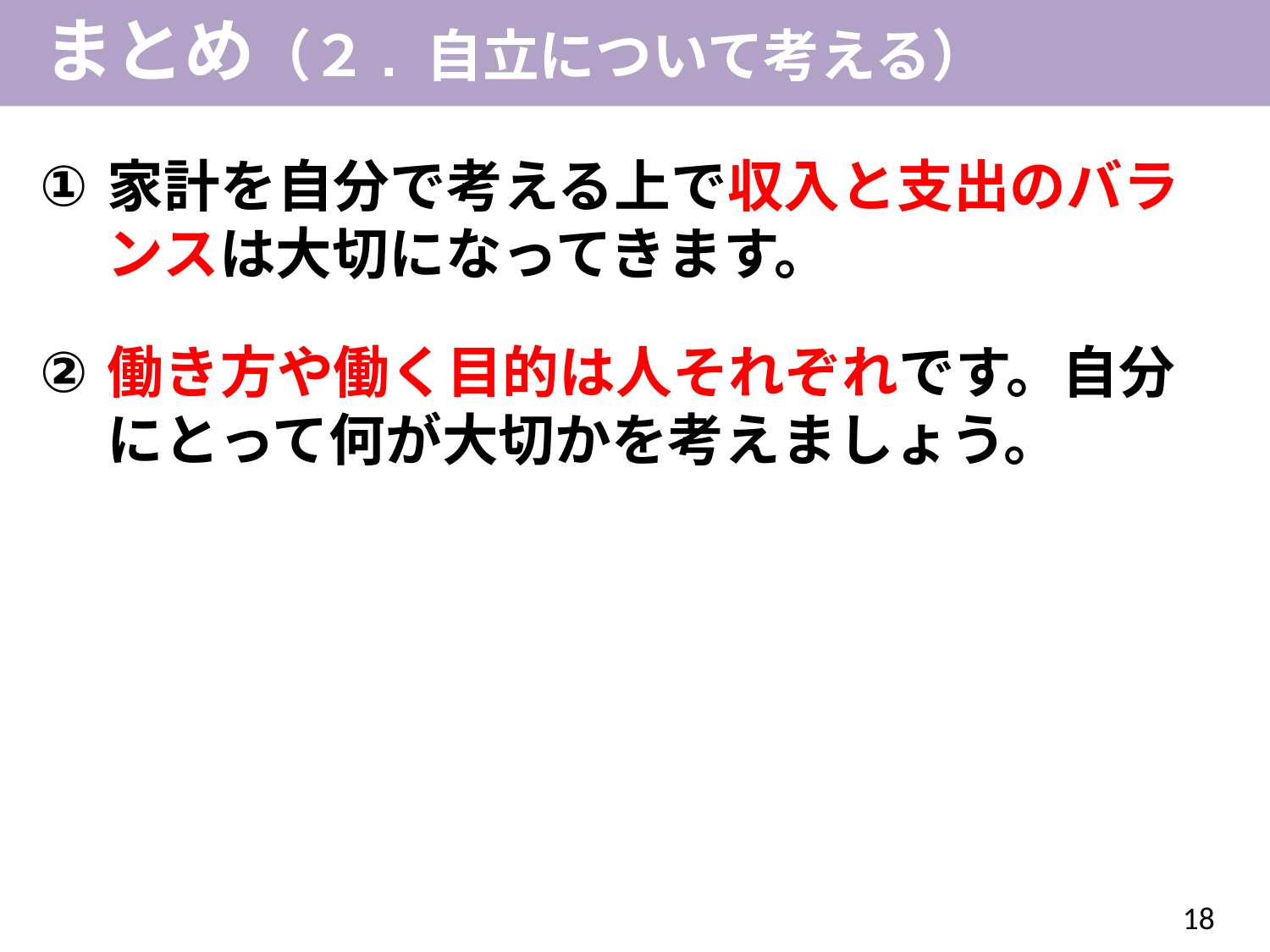

まとめ（２. 自立について考える）
家計を自分で考える上で収入と支出のバランスは大切になってきます。
①
働き方や働く目的は人それぞれです。自分にとって何が大切かを考えましょう。
②
18